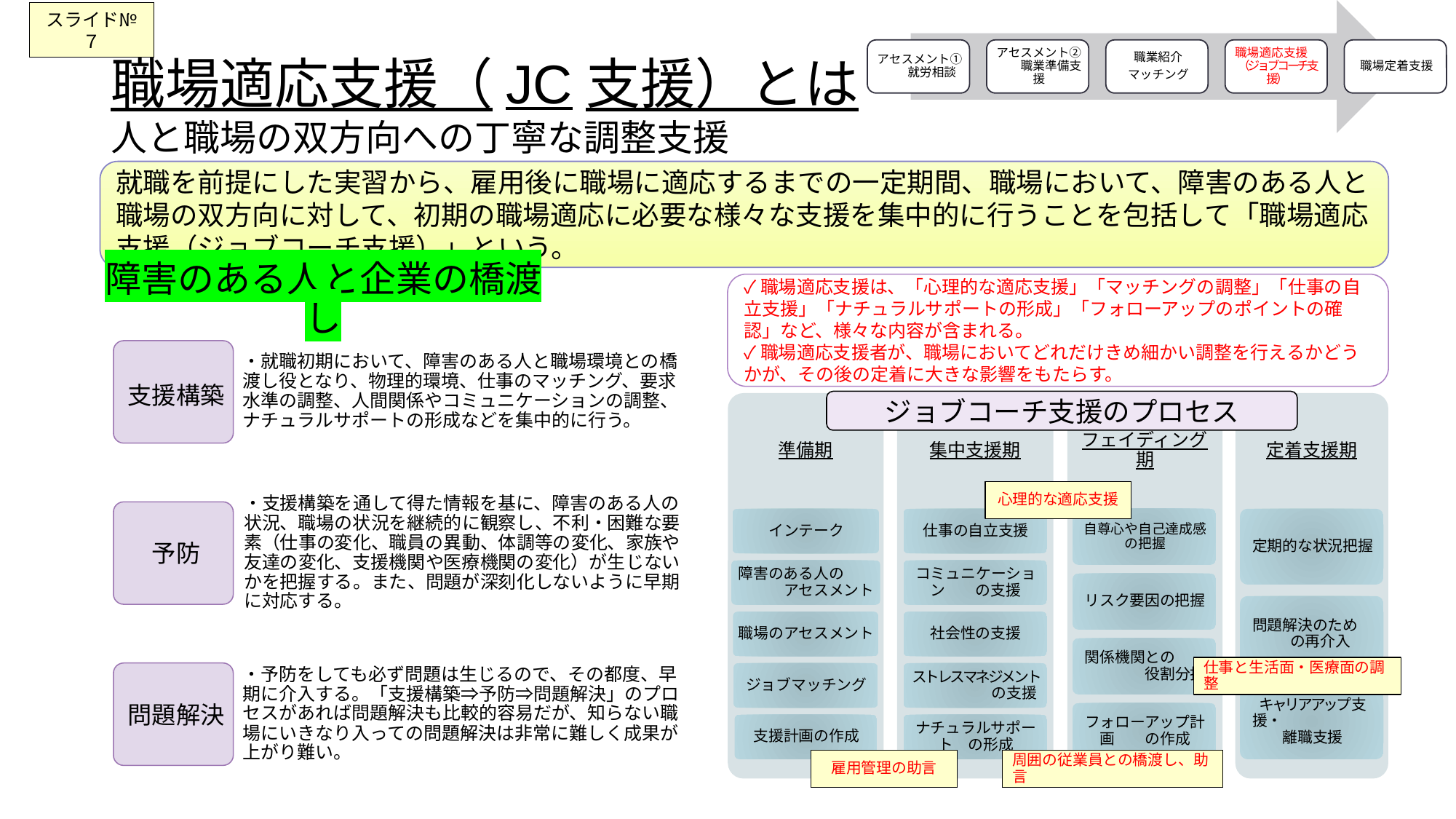

アセスメント①　　就労相談
アセスメント②　　職業準備支援
職業紹介
マッチング
職場適応支援　（ジョブコーチ支援）
職場定着支援
スライド№７
# 職場適応支援（JC支援）とは 人と職場の双方向への丁寧な調整支援
就職を前提にした実習から、雇用後に職場に適応するまでの一定期間、職場において、障害のある人と職場の双方向に対して、初期の職場適応に必要な様々な支援を集中的に行うことを包括して「職場適応支援（ジョブコーチ支援）」という。
障害のある人と企業の橋渡し
✓職場適応支援は、「心理的な適応支援」「マッチングの調整」「仕事の自立支援」「ナチュラルサポートの形成」「フォローアップのポイントの確認」など、様々な内容が含まれる。
✓職場適応支援者が、職場においてどれだけきめ細かい調整を行えるかどうかが、その後の定着に大きな影響をもたらす。
・就職初期において、障害のある人と職場環境との橋渡し役となり、物理的環境、仕事のマッチング、要求水準の調整、人間関係やコミュニケーションの調整、ナチュラルサポートの形成などを集中的に行う。
・支援構築を通して得た情報を基に、障害のある人の状況、職場の状況を継続的に観察し、不利・困難な要素（仕事の変化、職員の異動、体調等の変化、家族や友達の変化、支援機関や医療機関の変化）が生じないかを把握する。また、問題が深刻化しないように早期に対応する。
・予防をしても必ず問題は生じるので、その都度、早期に介入する。「支援構築⇒予防⇒問題解決」のプロセスがあれば問題解決も比較的容易だが、知らない職場にいきなり入っての問題解決は非常に難しく成果が上がり難い。
支援構築
ジョブコーチ支援のプロセス
準備期
インテーク
障害のある人の　　　　　アセスメント
職場のアセスメント
ジョブマッチング
支援計画の作成
集中支援期
仕事の自立支援
コミュニケーション　　の支援
社会性の支援
ストレスマネジメント　　　　　　の支援
ナチュラルサポート　の形成
フェイディング期
自尊心や自己達成感の把握
リスク要因の把握
関係機関との　　　　　　役割分担
フォローアップ計画　　の作成
定着支援期
定期的な状況把握
問題解決のため　　の再介入
キャリアアップ支援・　　　　　　離職支援

心理的な適応支援
予防

仕事と生活面・医療面の調整
問題解決

周囲の従業員との橋渡し、助言

雇用管理の助言